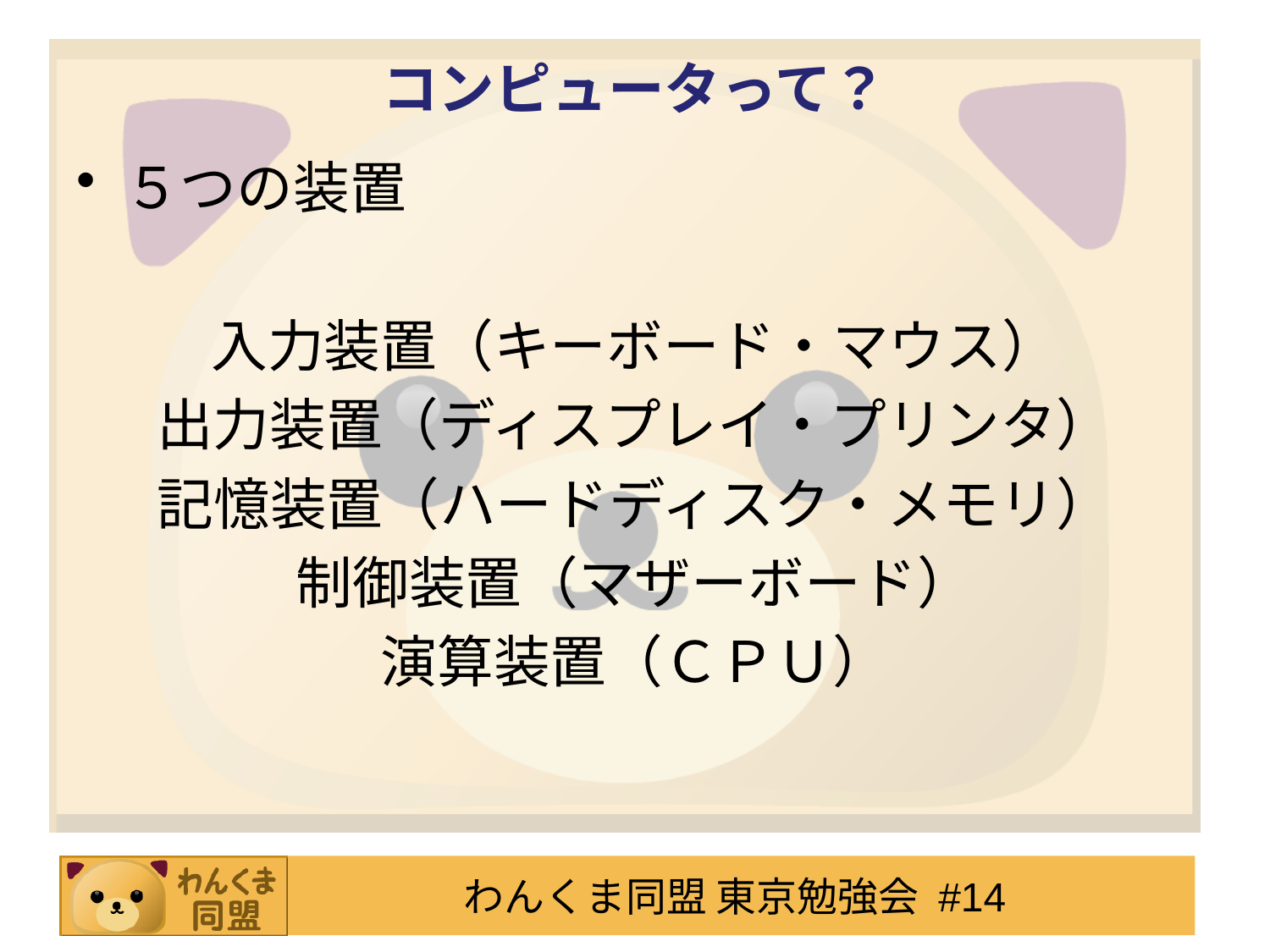

# コンピュータって？
５つの装置

入力装置（キーボード・マウス）
出力装置（ディスプレイ・プリンタ）
記憶装置（ハードディスク・メモリ）
制御装置（マザーボード）
演算装置（ＣＰＵ）